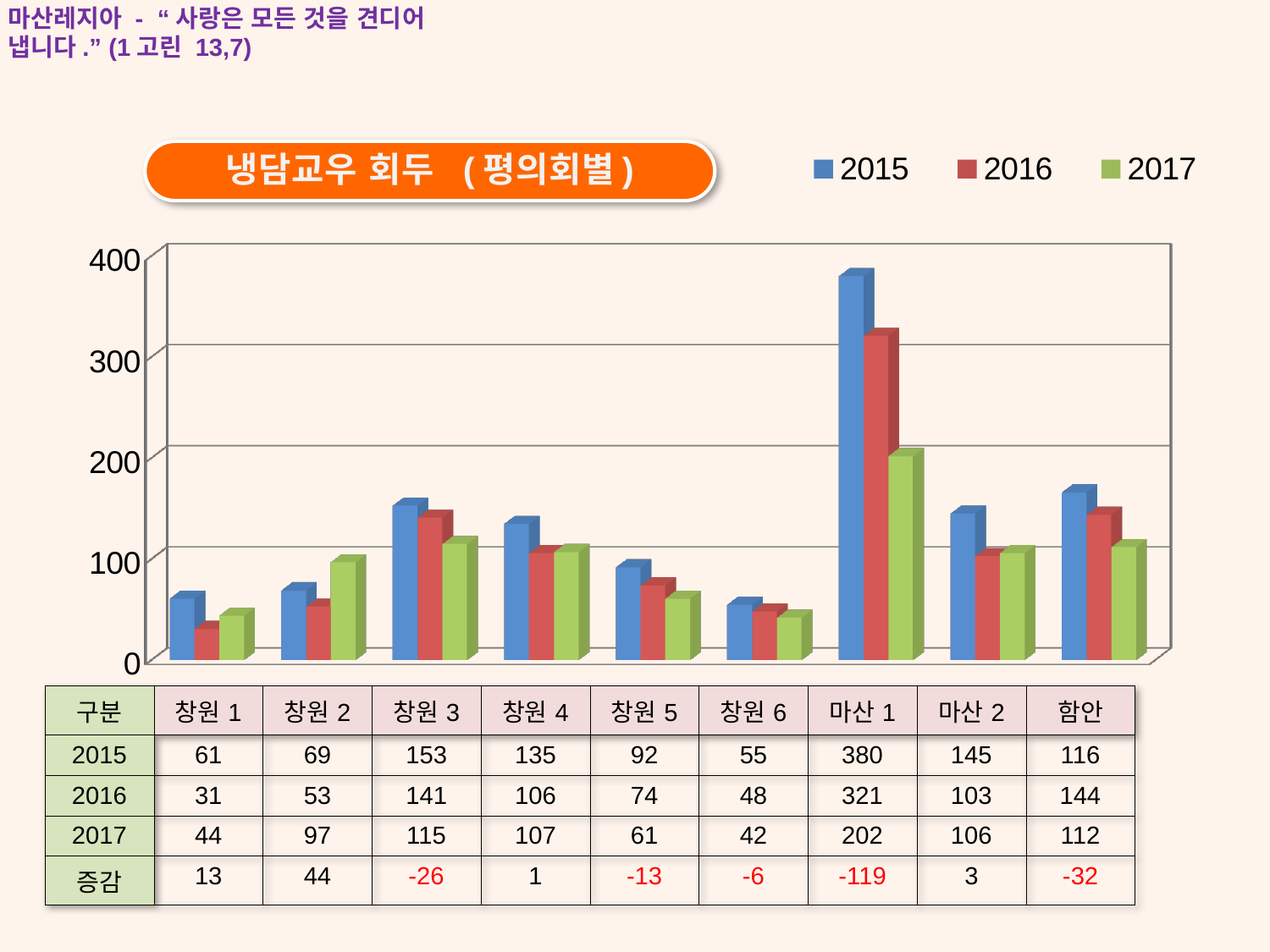

마산레지아 -  “사랑은 모든 것을 견디어 냅니다.” (1고린 13,7)

[unsupported chart]

| 구분 | 창원1 | 창원2 | 창원3 | 창원4 | 창원5 | 창원6 | 마산1 | 마산2 | 함안 |
| --- | --- | --- | --- | --- | --- | --- | --- | --- | --- |
| 2015 | 61 | 69 | 153 | 135 | 92 | 55 | 380 | 145 | 116 |
| 2016 | 31 | 53 | 141 | 106 | 74 | 48 | 321 | 103 | 144 |
| 2017 | 44 | 97 | 115 | 107 | 61 | 42 | 202 | 106 | 112 |
| 증감 | 13 | 44 | -26 | 1 | -13 | -6 | -119 | 3 | -32 |